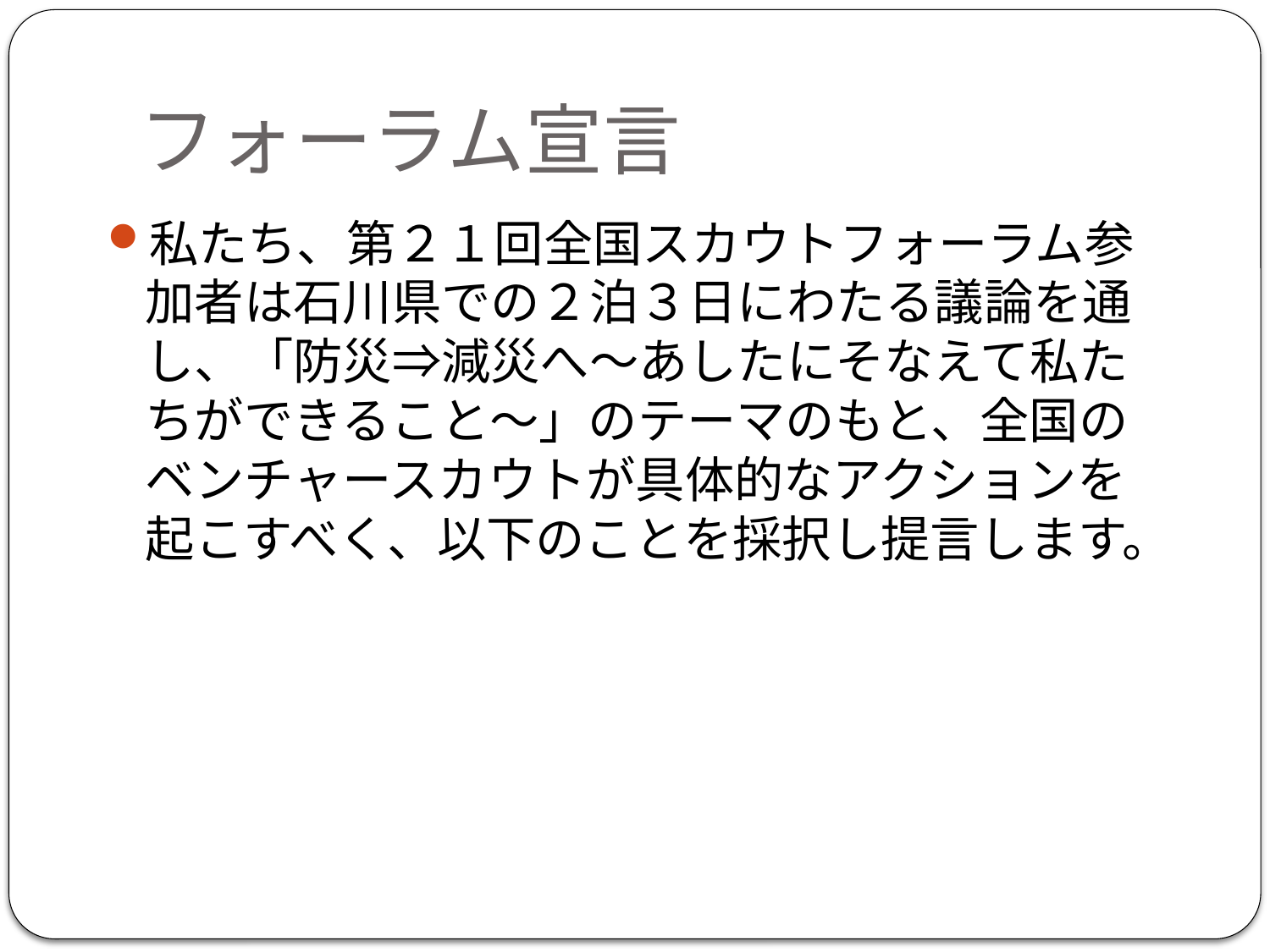

# フォーラム宣言
私たち、第２１回全国スカウトフォーラム参加者は石川県での２泊３日にわたる議論を通し、「防災⇒減災へ～あしたにそなえて私たちができること～」のテーマのもと、全国のベンチャースカウトが具体的なアクションを起こすべく、以下のことを採択し提言します。